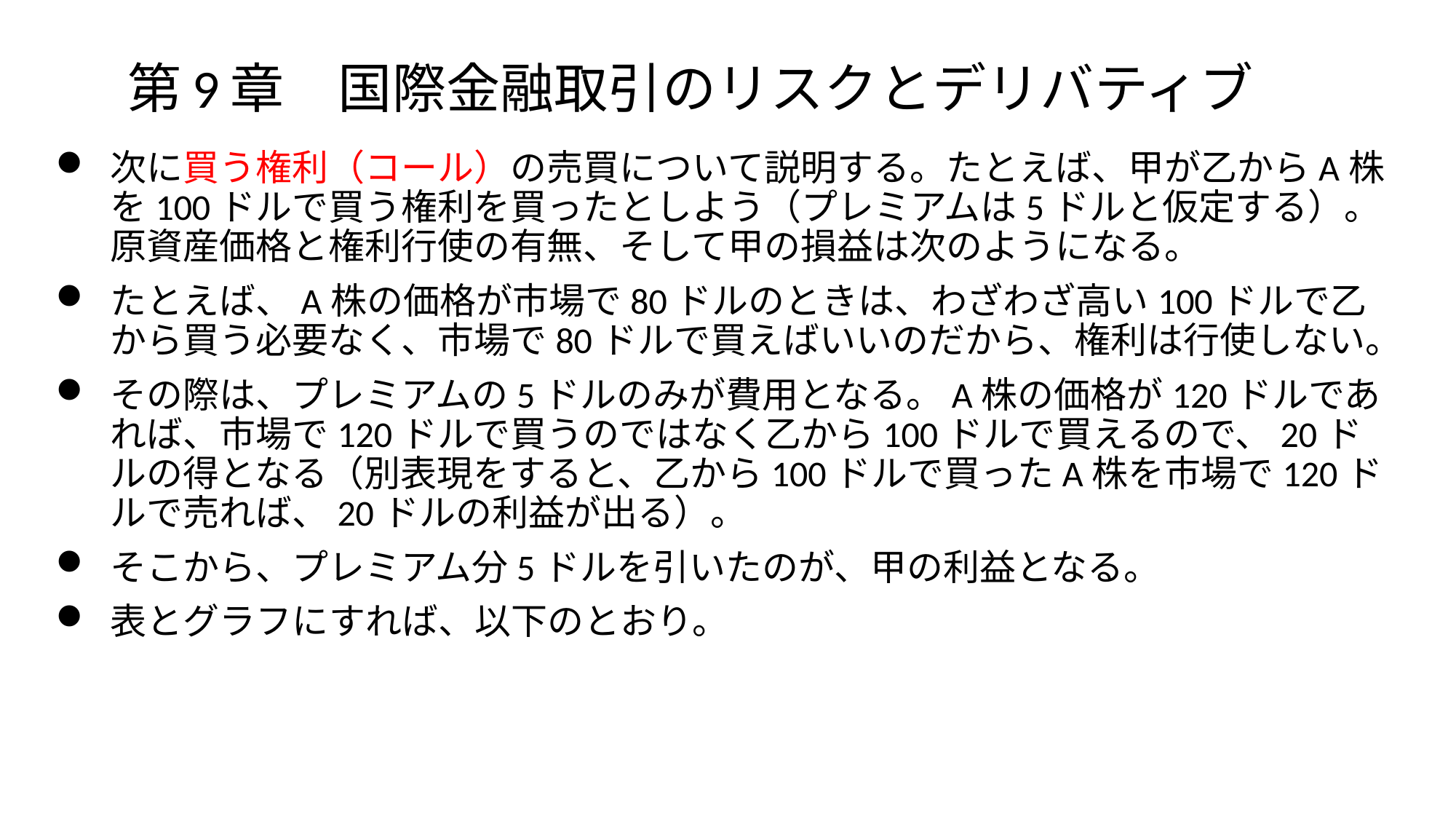

# 第9章　国際金融取引のリスクとデリバティブ
次に買う権利（コール）の売買について説明する。たとえば、甲が乙からA株を100ドルで買う権利を買ったとしよう（プレミアムは5ドルと仮定する）。原資産価格と権利行使の有無、そして甲の損益は次のようになる。
たとえば、A株の価格が市場で80ドルのときは、わざわざ高い100ドルで乙から買う必要なく、市場で80ドルで買えばいいのだから、権利は行使しない。
その際は、プレミアムの5ドルのみが費用となる。A株の価格が120ドルであれば、市場で120ドルで買うのではなく乙から100ドルで買えるので、20ドルの得となる（別表現をすると、乙から100ドルで買ったA株を市場で120ドルで売れば、20ドルの利益が出る）。
そこから、プレミアム分5ドルを引いたのが、甲の利益となる。
表とグラフにすれば、以下のとおり。